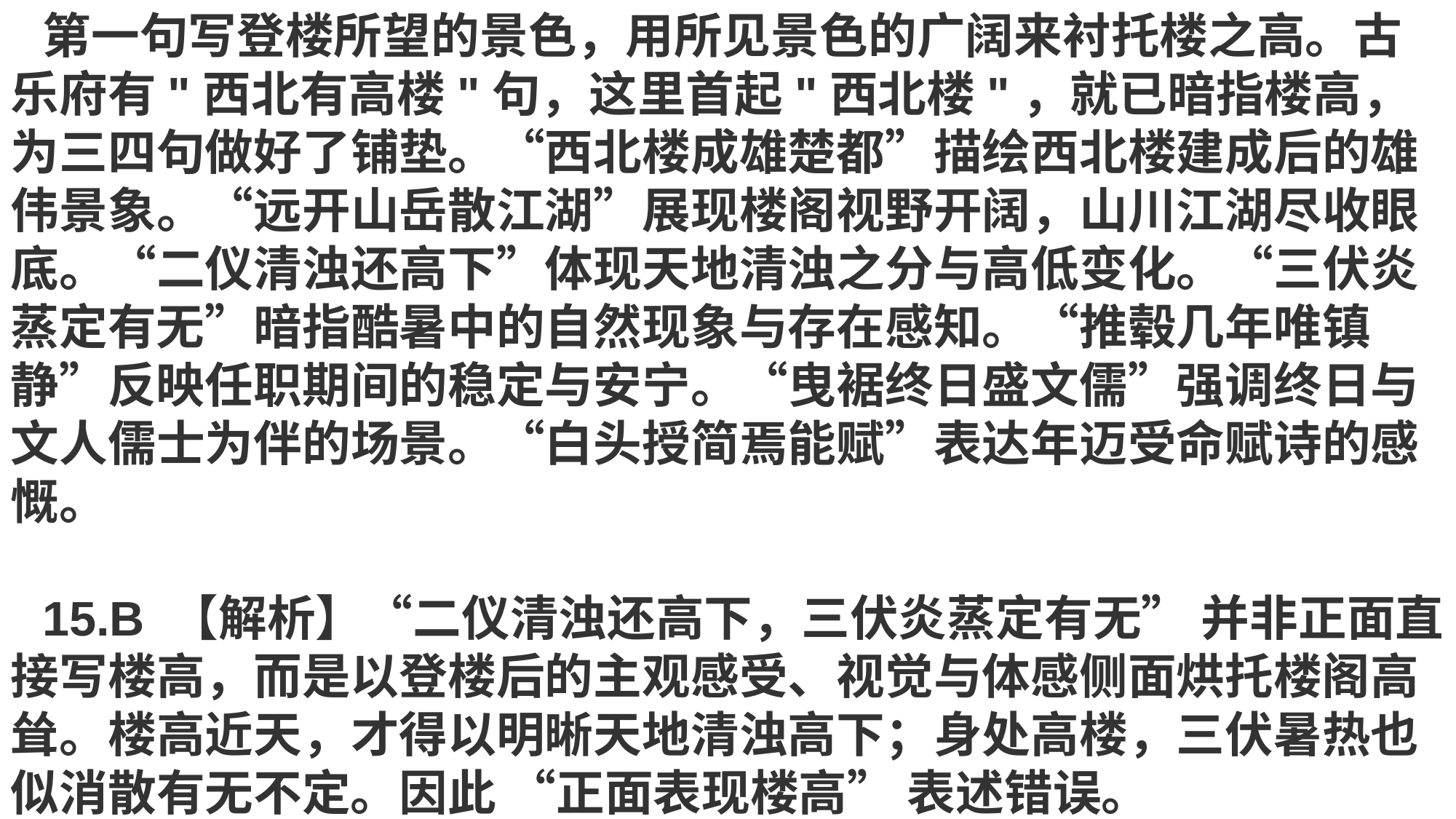

第一句写登楼所望的景色，用所见景色的广阔来衬托楼之高。古乐府有"西北有高楼"句，这里首起"西北楼"，就已暗指楼高，为三四句做好了铺垫。“西北楼成雄楚都”描绘西北楼建成后的雄伟景象。“远开山岳散江湖”展现楼阁视野开阔，山川江湖尽收眼底。“二仪清浊还高下”体现天地清浊之分与高低变化。“三伏炎蒸定有无”暗指酷暑中的自然现象与存在感知。“推毂几年唯镇静”反映任职期间的稳定与安宁。“曳裾终日盛文儒”强调终日与文人儒士为伴的场景。“白头授简焉能赋”表达年迈受命赋诗的感慨。

15.B 【解析】“二仪清浊还高下，三伏炎蒸定有无” 并非正面直接写楼高，而是以登楼后的主观感受、视觉与体感侧面烘托楼阁高耸。楼高近天，才得以明晰天地清浊高下；身处高楼，三伏暑热也似消散有无不定。因此 “正面表现楼高” 表述错误。